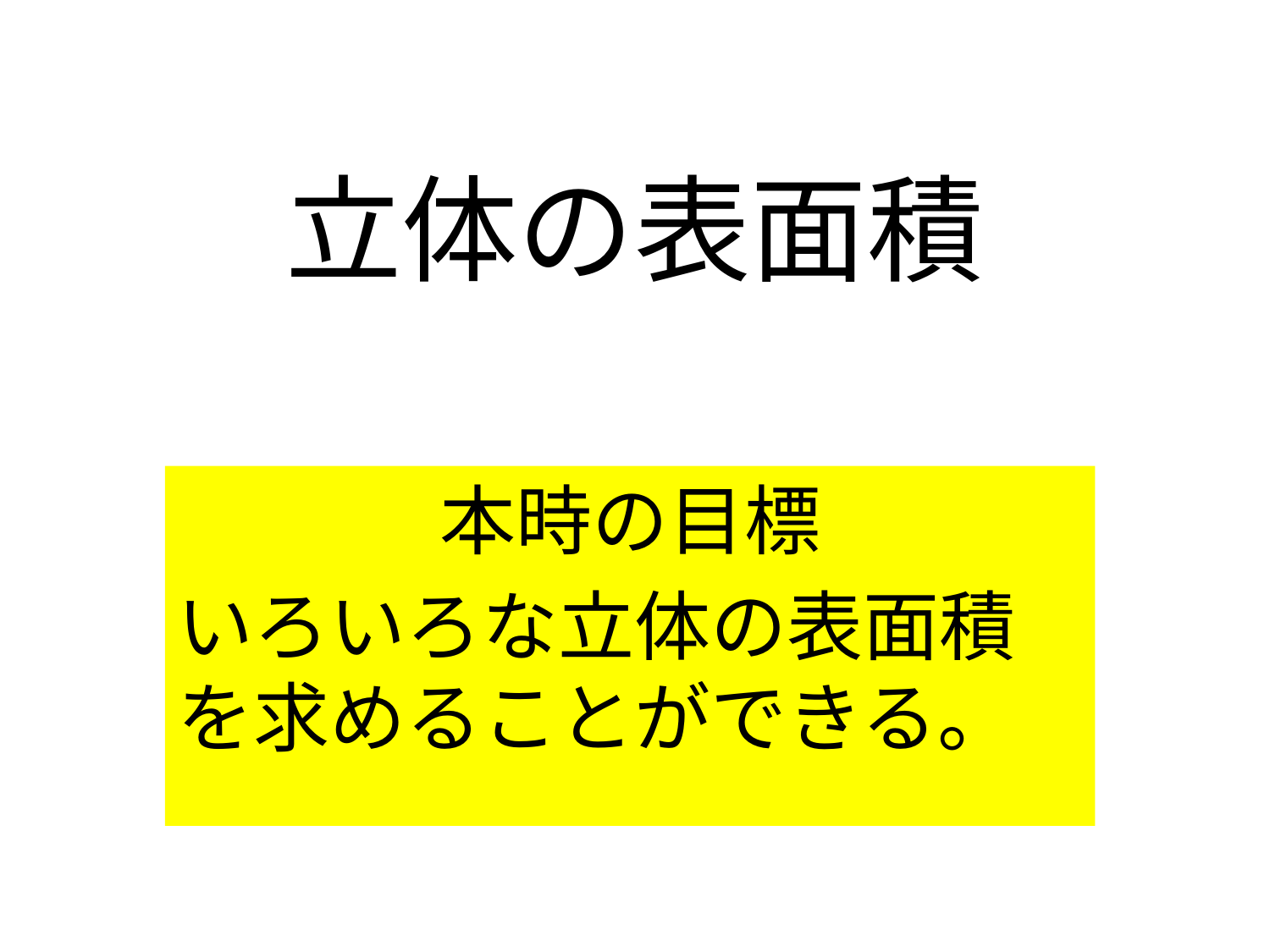

# 立体の表面積
本時の目標
いろいろな立体の表面積を求めることができる。